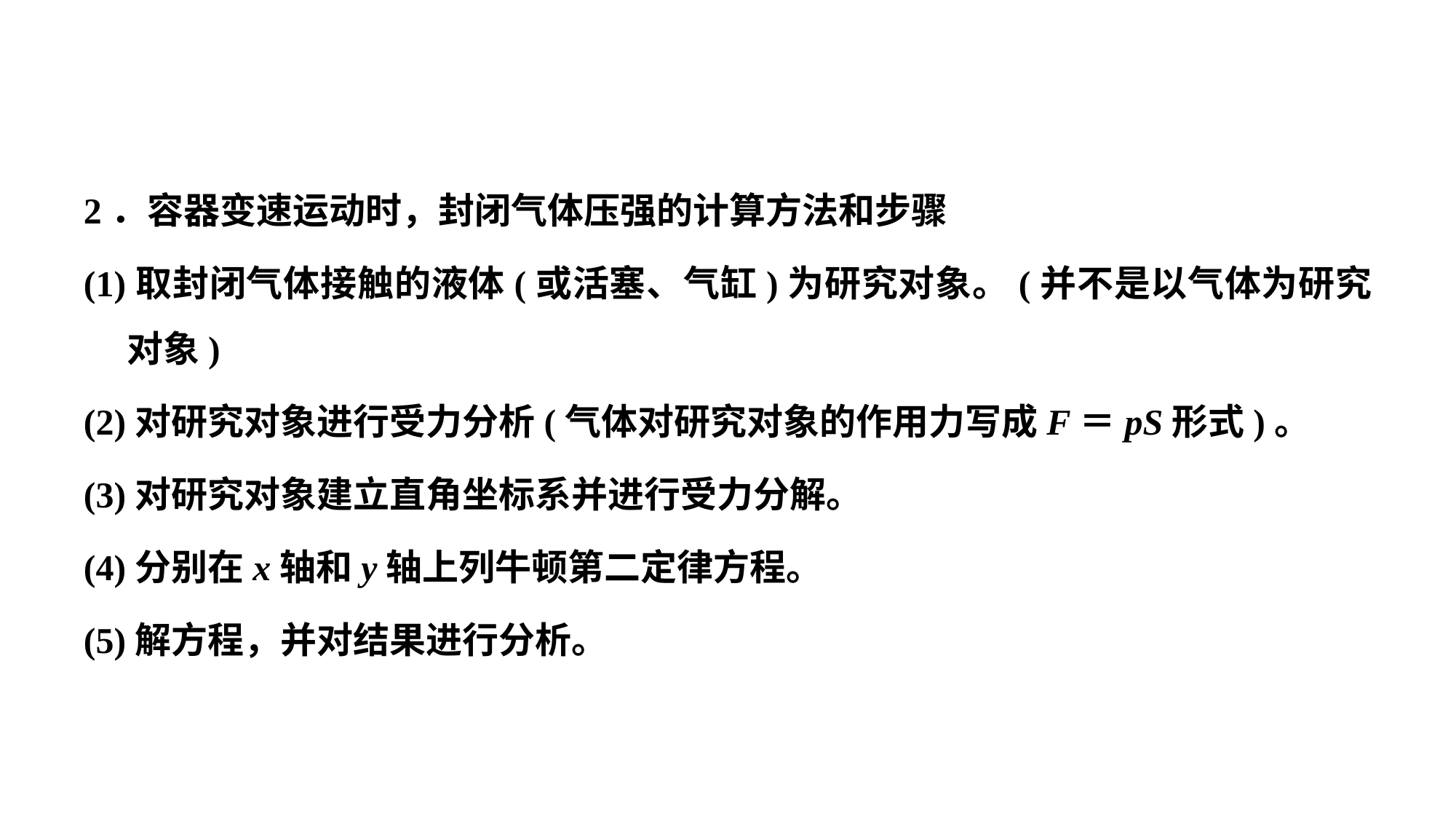

2．容器变速运动时，封闭气体压强的计算方法和步骤
(1)取封闭气体接触的液体(或活塞、气缸)为研究对象。(并不是以气体为研究对象)
(2)对研究对象进行受力分析(气体对研究对象的作用力写成F＝pS形式)。
(3)对研究对象建立直角坐标系并进行受力分解。
(4)分别在x轴和y轴上列牛顿第二定律方程。
(5)解方程，并对结果进行分析。